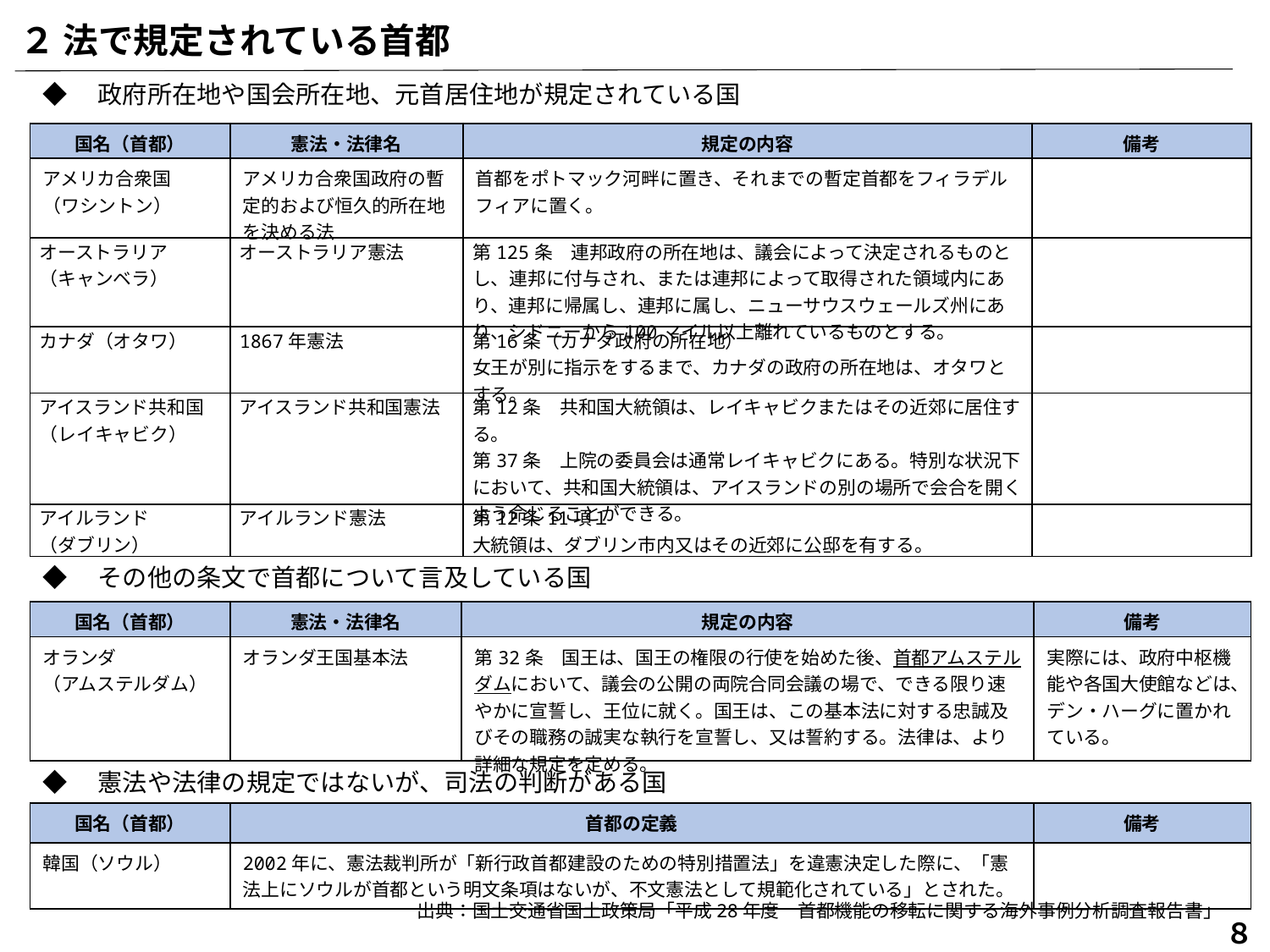

２ 法で規定されている首都
◆　政府所在地や国会所在地、元首居住地が規定されている国
| 国名（首都） | 憲法・法律名 | 規定の内容 | 備考 |
| --- | --- | --- | --- |
| アメリカ合衆国 （ワシントン） | アメリカ合衆国政府の暫定的および恒久的所在地を決める法 | 首都をポトマック河畔に置き、それまでの暫定首都をフィラデルフィアに置く。 |  |
| オーストラリア（キャンベラ） | オーストラリア憲法 | 第125条　連邦政府の所在地は、議会によって決定されるものとし、連邦に付与され、または連邦によって取得された領域内にあり、連邦に帰属し、連邦に属し、ニューサウスウェールズ州にあり、シドニーから100マイル以上離れているものとする。 |  |
| カナダ（オタワ） | 1867年憲法 | 第16条（カナダ政府の所在地） 女王が別に指示をするまで、カナダの政府の所在地は、オタワとする。 |  |
| アイスランド共和国（レイキャビク） | アイスランド共和国憲法 | 第12条　共和国大統領は、レイキャビクまたはその近郊に居住する。 第37条　上院の委員会は通常レイキャビクにある。特別な状況下において、共和国大統領は、アイスランドの別の場所で会合を開くよう命じることができる。 |  |
| アイルランド （ダブリン） | アイルランド憲法 | 第12条11項１ 大統領は、ダブリン市内又はその近郊に公邸を有する。 |  |
◆　その他の条文で首都について言及している国
| 国名（首都） | 憲法・法律名 | 規定の内容 | 備考 |
| --- | --- | --- | --- |
| オランダ （アムステルダム） | オランダ王国基本法 | 第32条　国王は、国王の権限の行使を始めた後、首都アムステルダムにおいて、議会の公開の両院合同会議の場で、できる限り速やかに宣誓し、王位に就く。国王は、この基本法に対する忠誠及びその職務の誠実な執行を宣誓し、又は誓約する。法律は、より詳細な規定を定める。 | 実際には、政府中枢機能や各国大使館などは、デン・ハーグに置かれている。 |
◆　憲法や法律の規定ではないが、司法の判断がある国
| 国名（首都） | 首都の定義 | 備考 |
| --- | --- | --- |
| 韓国（ソウル） | 2002年に、憲法裁判所が「新行政首都建設のための特別措置法」を違憲決定した際に、「憲法上にソウルが首都という明文条項はないが、不文憲法として規範化されている」とされた。 |  |
出典：国土交通省国土政策局「平成28年度　首都機能の移転に関する海外事例分析調査報告書」
８